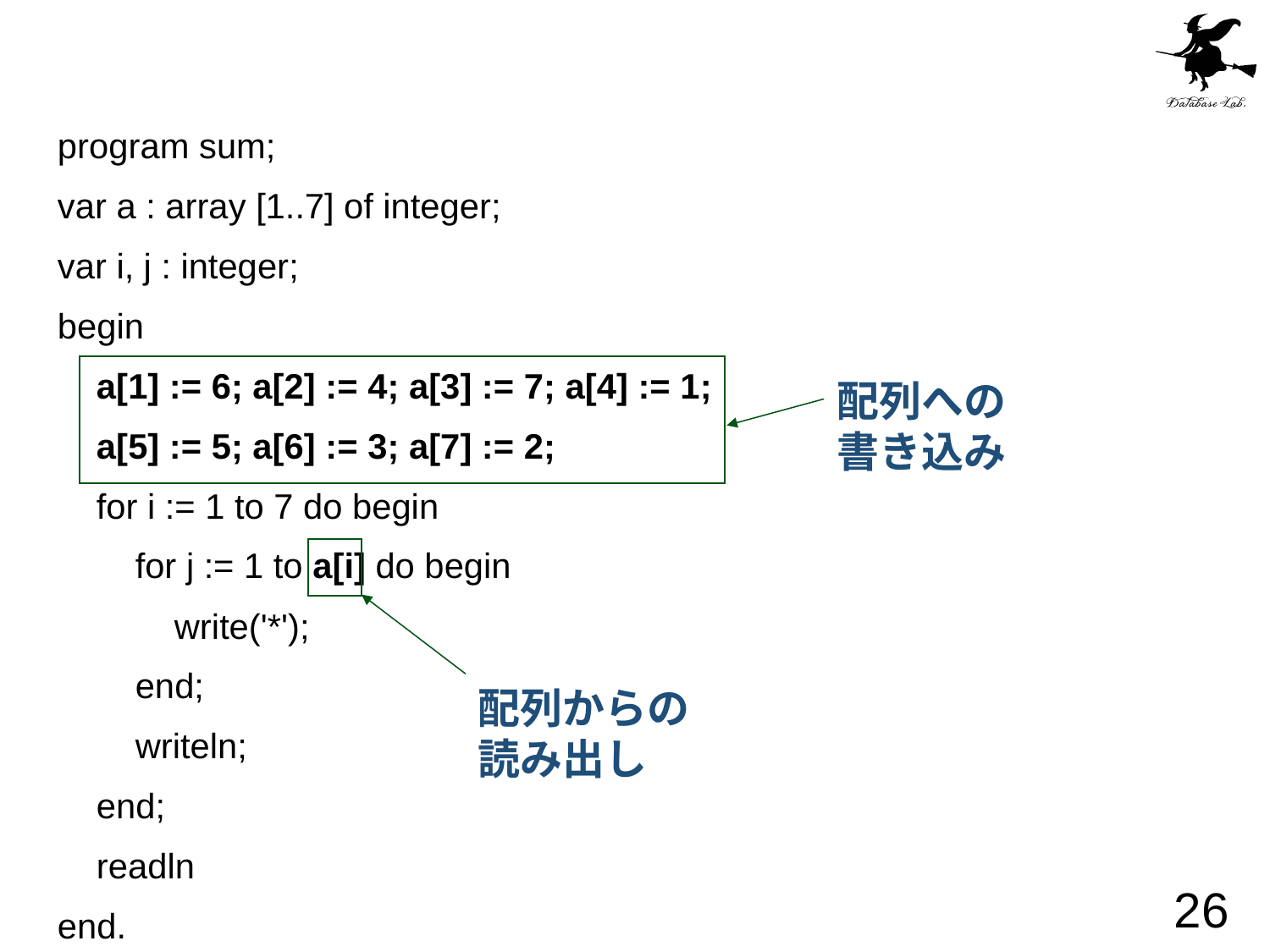

#
program sum;
var a : array [1..7] of integer;
var i, j : integer;
begin
    a[1] := 6; a[2] := 4; a[3] := 7; a[4] := 1;
    a[5] := 5; a[6] := 3; a[7] := 2;
    for i := 1 to 7 do begin
        for j := 1 to a[i] do begin
            write('*');
        end;
        writeln;
    end;
    readln
end.

配列への
書き込み

配列からの
読み出し
26